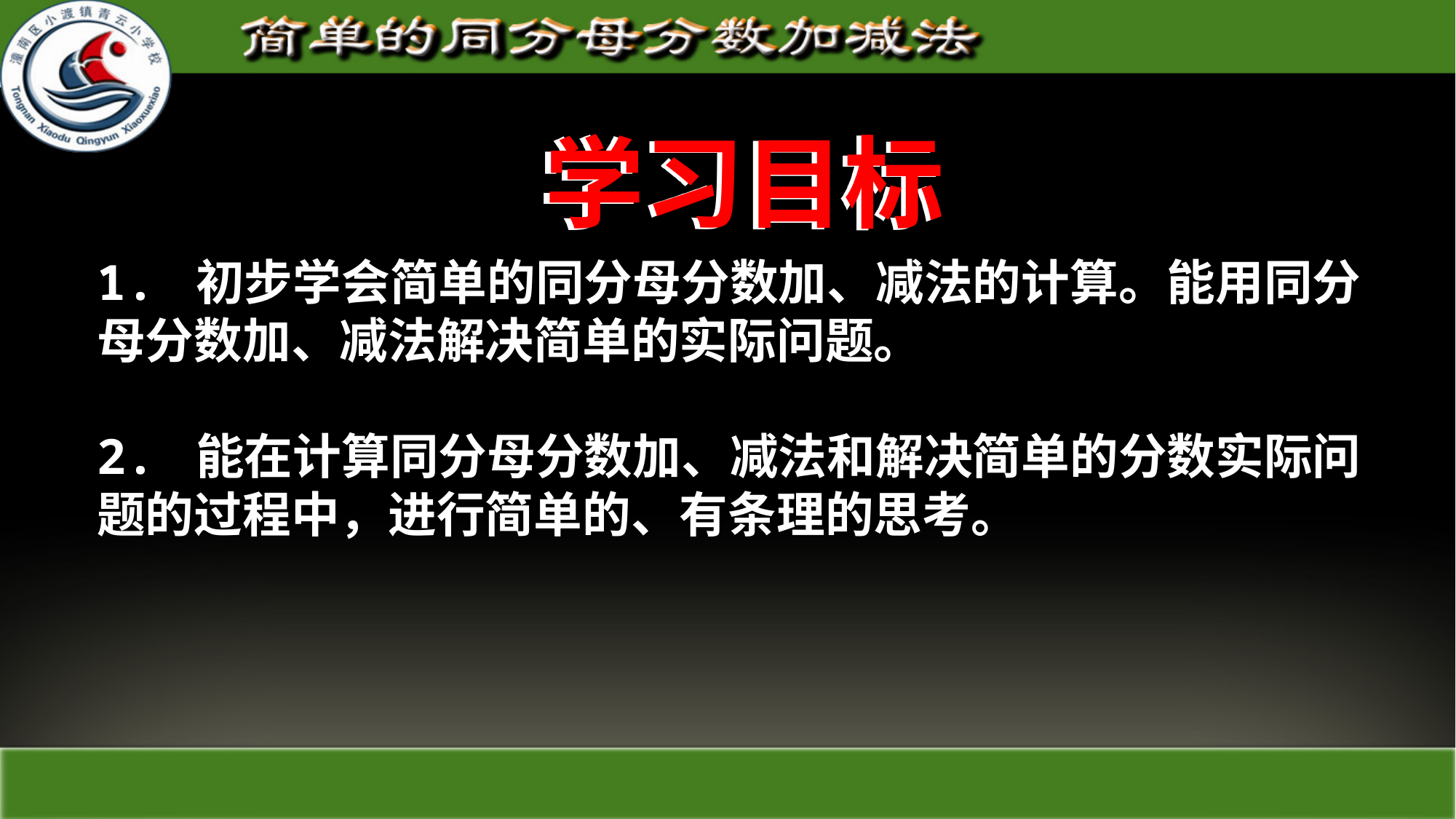

学习目标
1. 初步学会简单的同分母分数加、减法的计算。能用同分母分数加、减法解决简单的实际问题。
2. 能在计算同分母分数加、减法和解决简单的分数实际问题的过程中，进行简单的、有条理的思考。